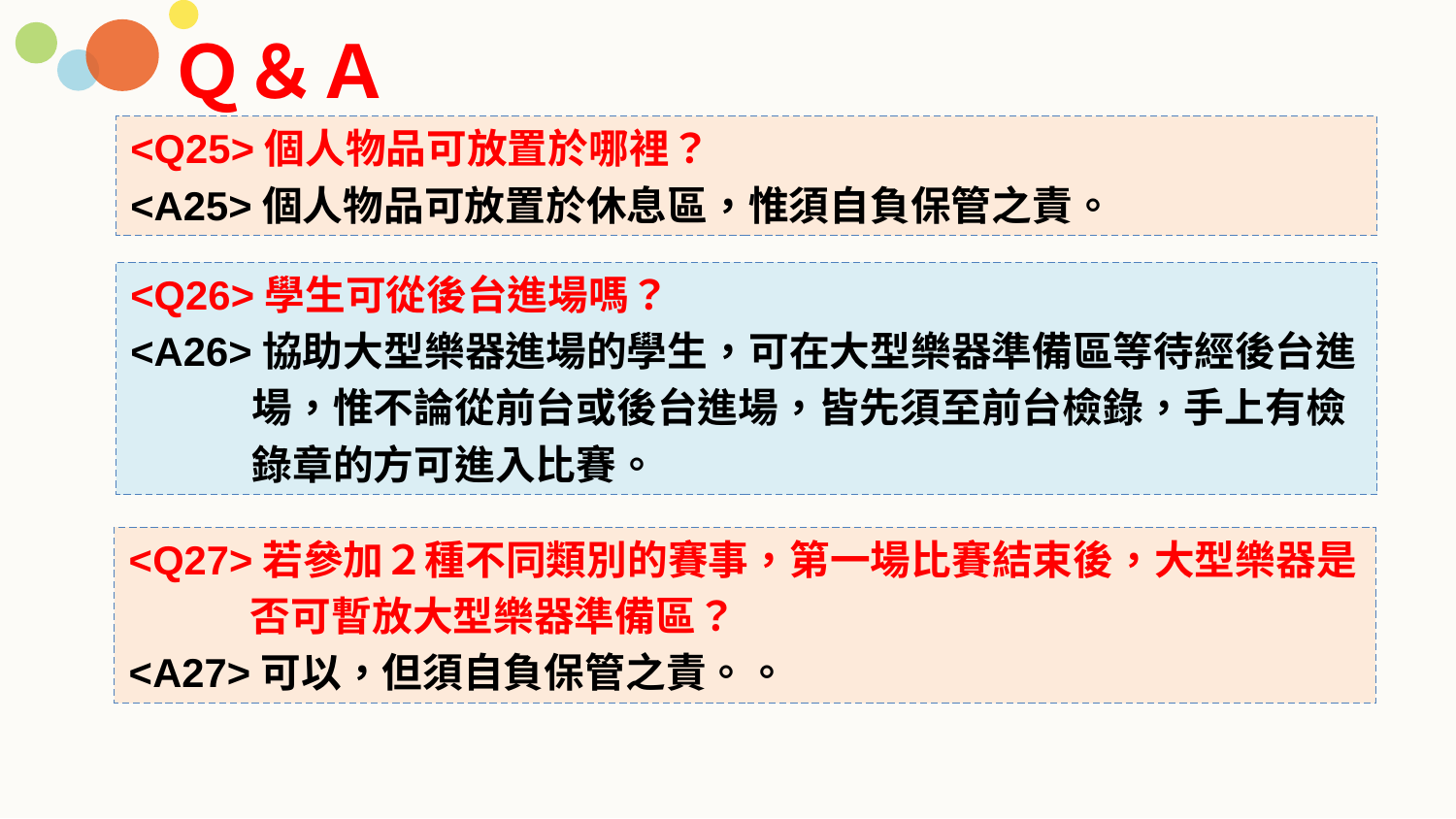

Ｑ＆Ａ

<Q25>個人物品可放置於哪裡？
<A25>個人物品可放置於休息區，惟須自負保管之責。
<Q26>學生可從後台進場嗎？
<A26>協助大型樂器進場的學生，可在大型樂器準備區等待經後台進
　　　場，惟不論從前台或後台進場，皆先須至前台檢錄，手上有檢
　　　錄章的方可進入比賽。
<Q27>若參加２種不同類別的賽事，第一場比賽結束後，大型樂器是
　　　否可暫放大型樂器準備區？
<A27>可以，但須自負保管之責。。